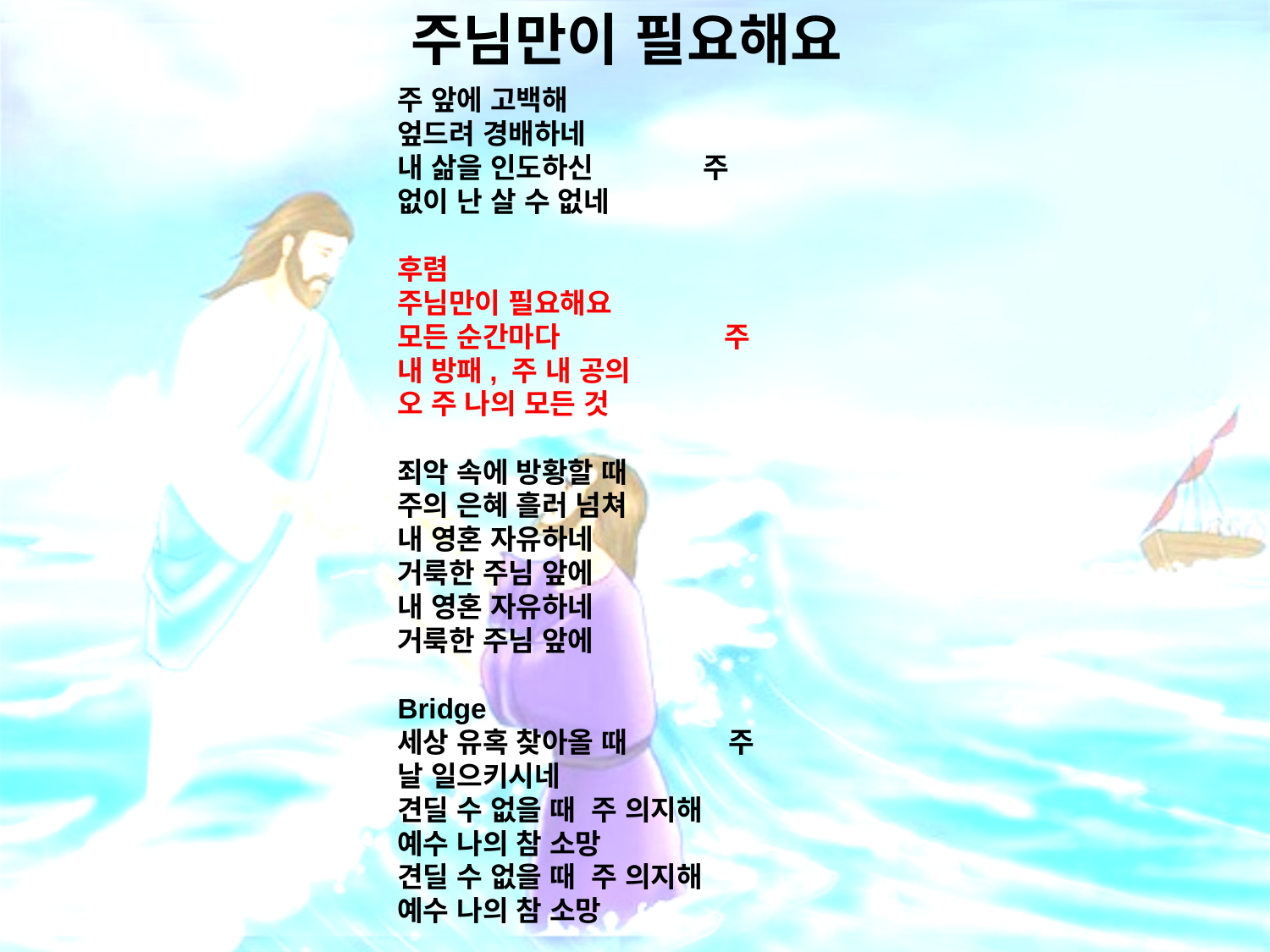

# 주님만이 필요해요
주 앞에 고백해
엎드려 경배하네
내 삶을 인도하신              주 없이 난 살 수 없네
후렴
주님만이 필요해요
모든 순간마다                     주 내 방패, 주 내 공의
오 주 나의 모든 것

죄악 속에 방황할 때
주의 은혜 흘러 넘쳐
내 영혼 자유하네
거룩한 주님 앞에
내 영혼 자유하네
거룩한 주님 앞에
Bridge
세상 유혹 찾아올 때             주 날 일으키시네
견딜 수 없을 때  주 의지해
예수 나의 참 소망
견딜 수 없을 때  주 의지해
예수 나의 참 소망